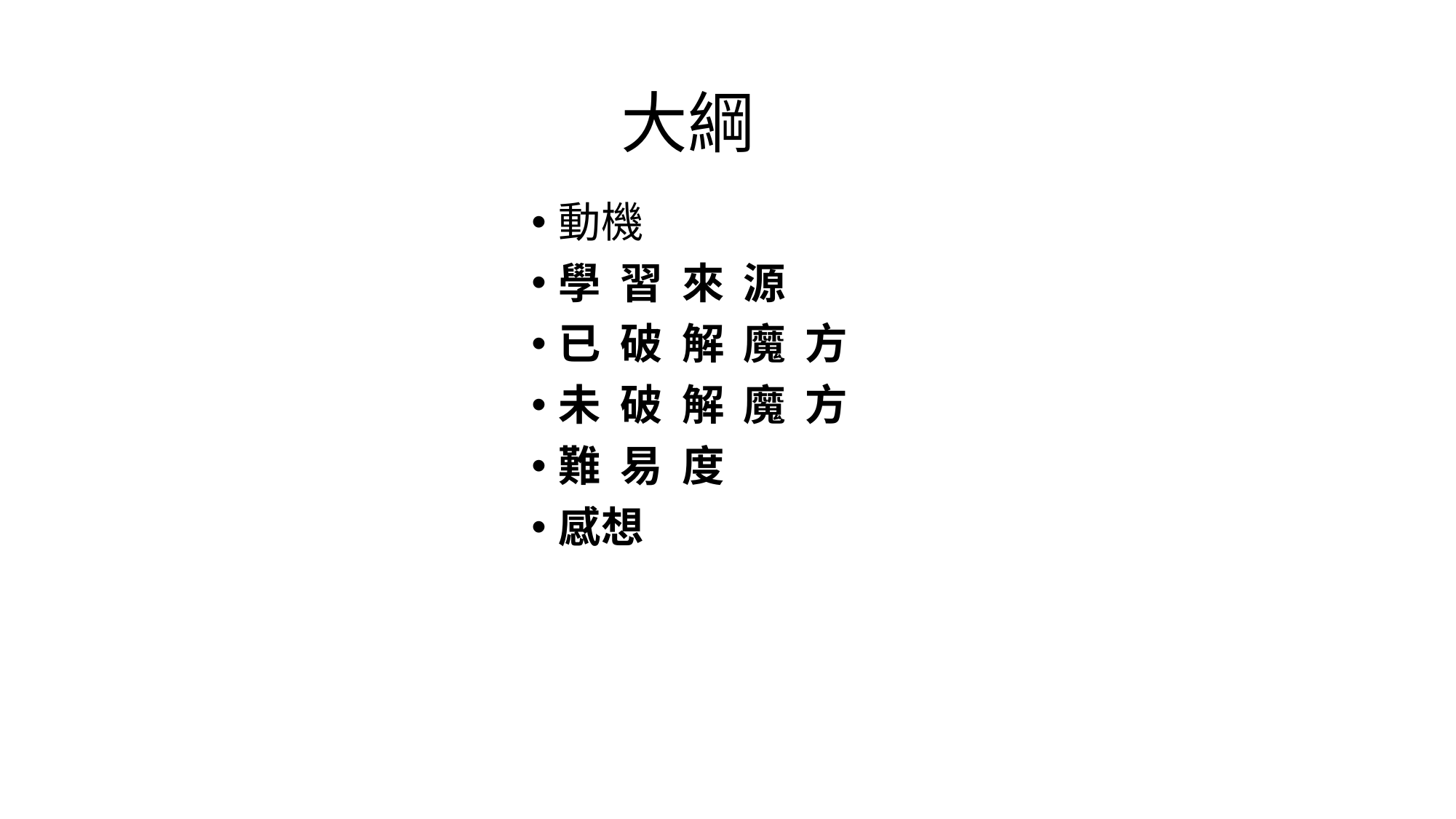

# 大綱
動機
學  習  來  源
已  破  解  魔  方
未  破  解  魔  方
難  易  度
感想